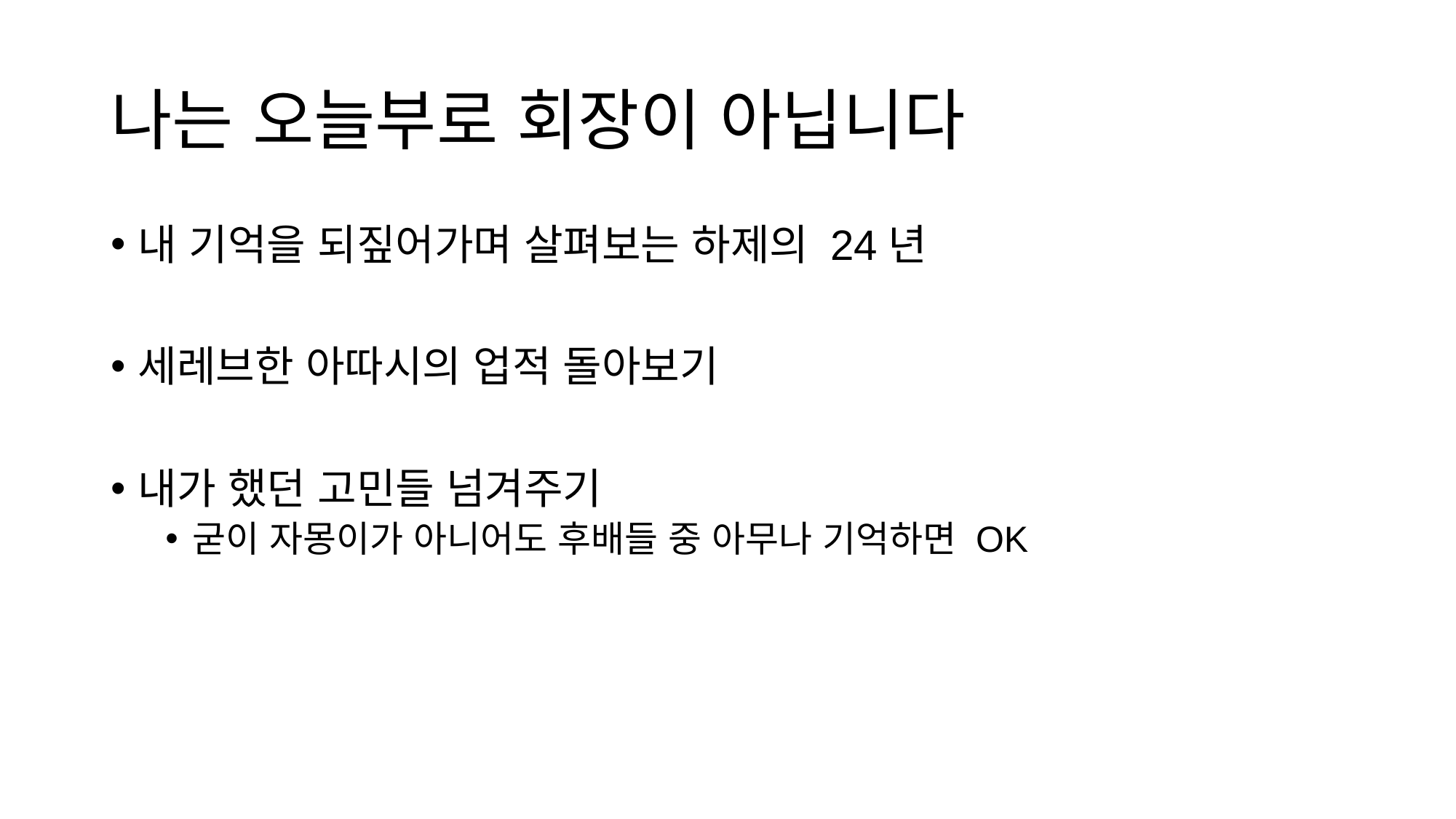

# 나는 오늘부로 회장이 아닙니다
내 기억을 되짚어가며 살펴보는 하제의 24년

세레브한 아따시의 업적 돌아보기

내가 했던 고민들 넘겨주기
굳이 자몽이가 아니어도 후배들 중 아무나 기억하면 OK